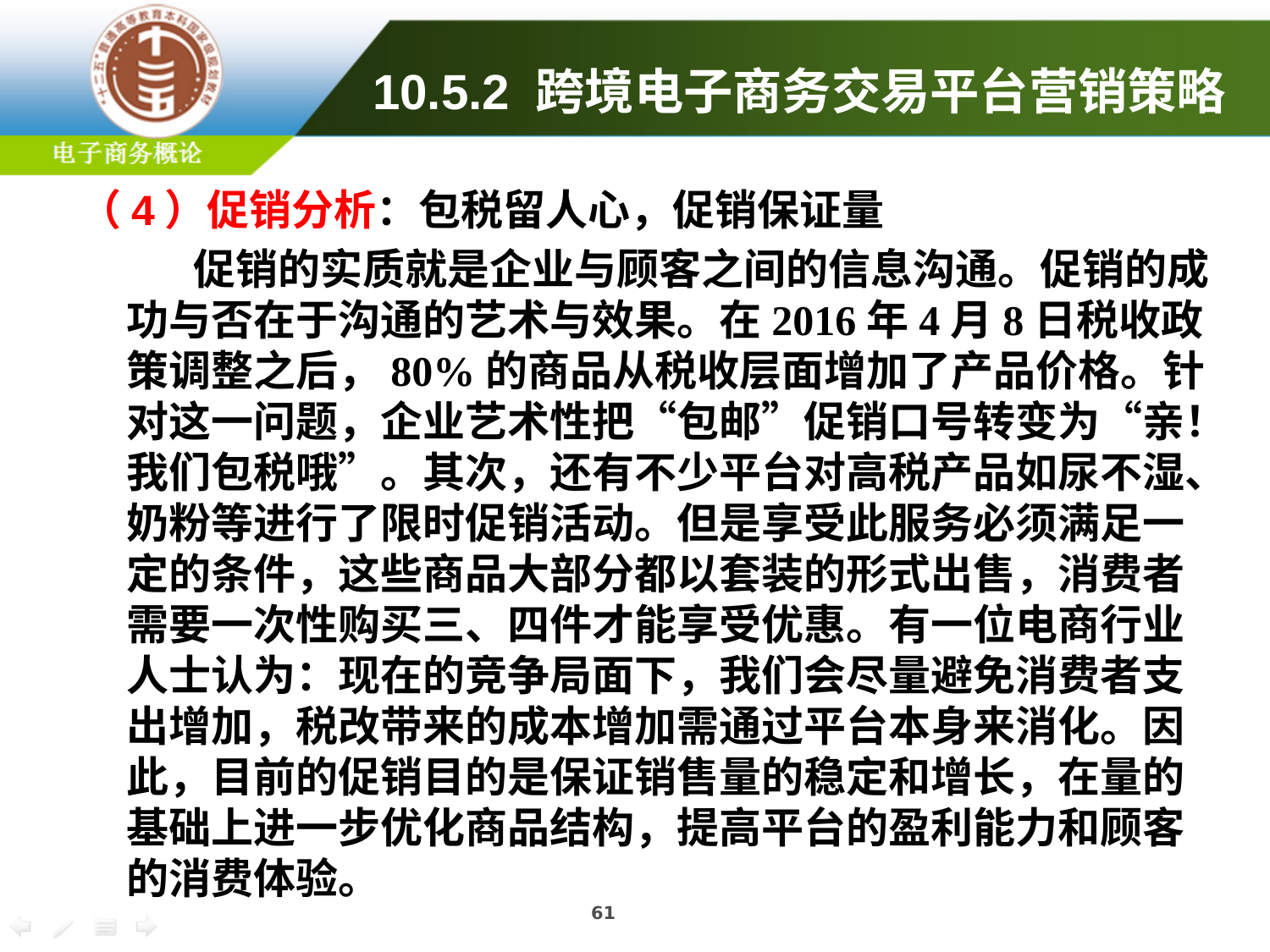

10.5.2 跨境电子商务交易平台营销策略
（4）促销分析：包税留人心，促销保证量
           促销的实质就是企业与顾客之间的信息沟通。促销的成功与否在于沟通的艺术与效果。在2016年4月8日税收政策调整之后，80%的商品从税收层面增加了产品价格。针对这一问题，企业艺术性把“包邮”促销口号转变为“亲！我们包税哦”。其次，还有不少平台对高税产品如尿不湿、奶粉等进行了限时促销活动。但是享受此服务必须满足一定的条件，这些商品大部分都以套装的形式出售，消费者需要一次性购买三、四件才能享受优惠。有一位电商行业人士认为：现在的竞争局面下，我们会尽量避免消费者支出增加，税改带来的成本增加需通过平台本身来消化。因此，目前的促销目的是保证销售量的稳定和增长，在量的基础上进一步优化商品结构，提高平台的盈利能力和顾客的消费体验。

61